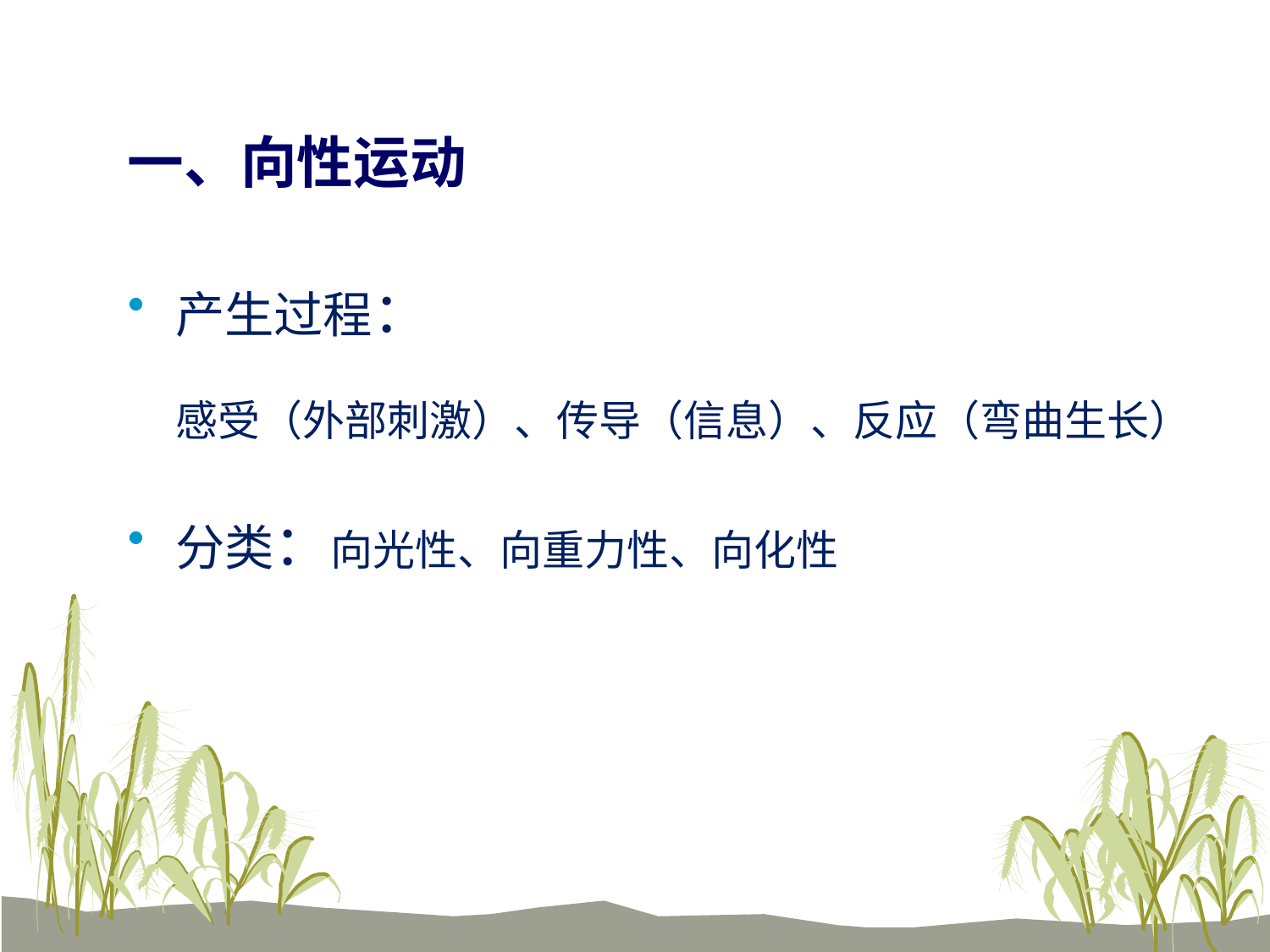

# 一、向性运动
产生过程：
    感受（外部刺激）、传导（信息）、反应（弯曲生长）
分类：向光性、向重力性、向化性